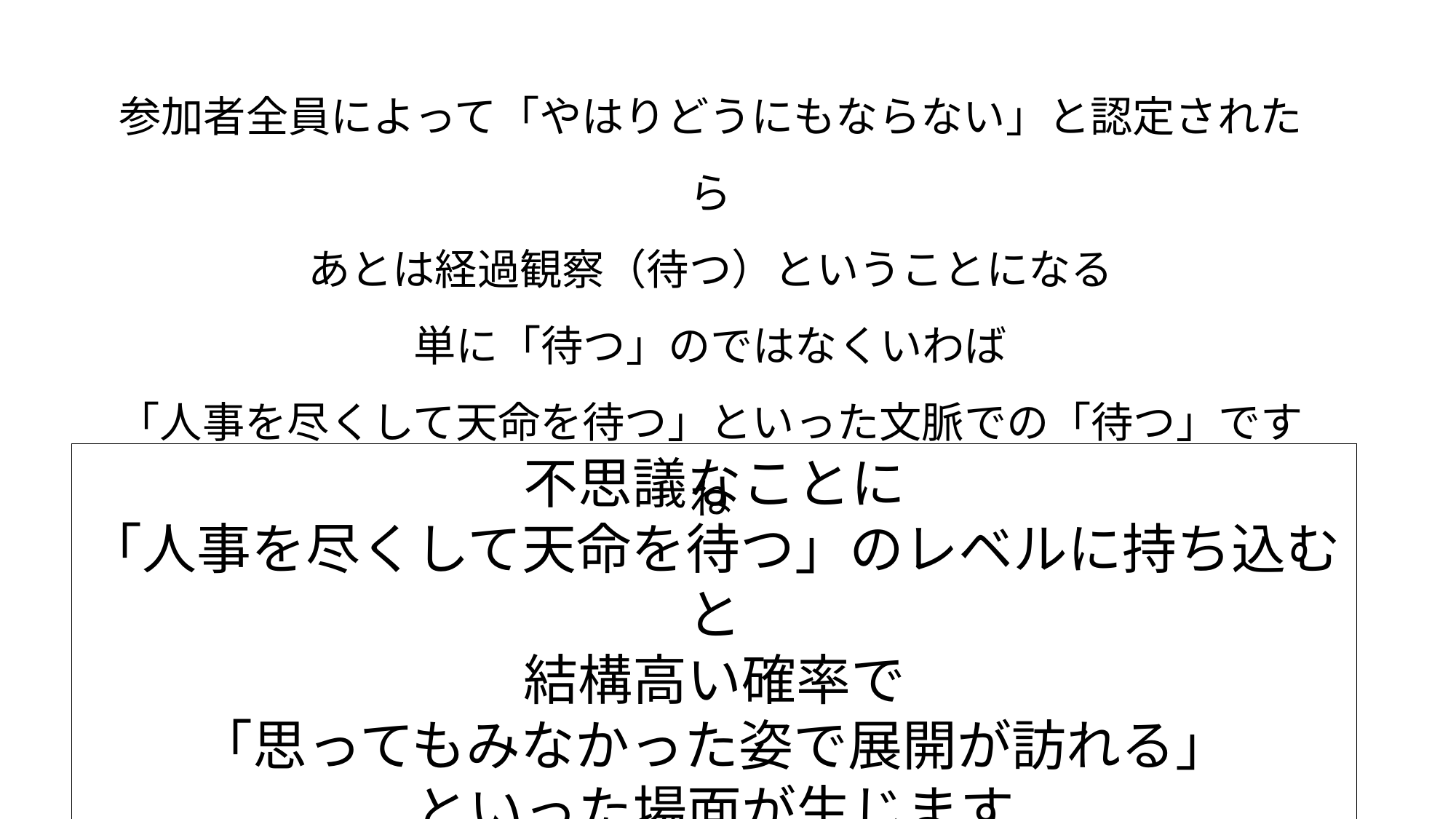

参加者全員によって「やはりどうにもならない」と認定されたら
あとは経過観察（待つ）ということになる
単に「待つ」のではなくいわば
「人事を尽くして天命を待つ」といった文脈での「待つ」ですね

不思議なことに
「人事を尽くして天命を待つ」のレベルに持ち込むと
結構高い確率で
「思ってもみなかった姿で展開が訪れる」
といった場面が生じます